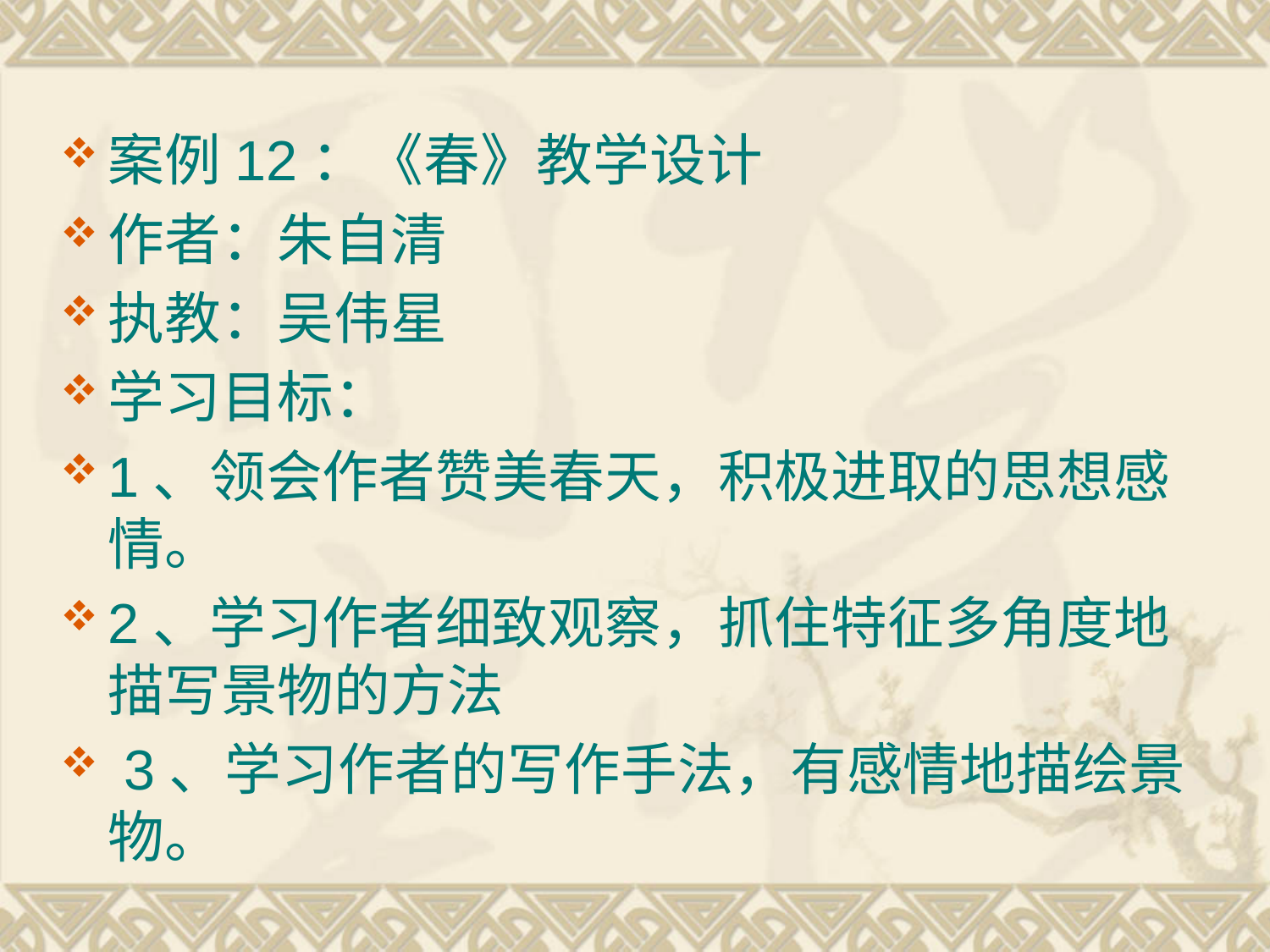

案例12：《春》教学设计
作者：朱自清
执教：吴伟星
学习目标：
1、领会作者赞美春天，积极进取的思想感情。
2、学习作者细致观察，抓住特征多角度地描写景物的方法
 3、学习作者的写作手法，有感情地描绘景物。